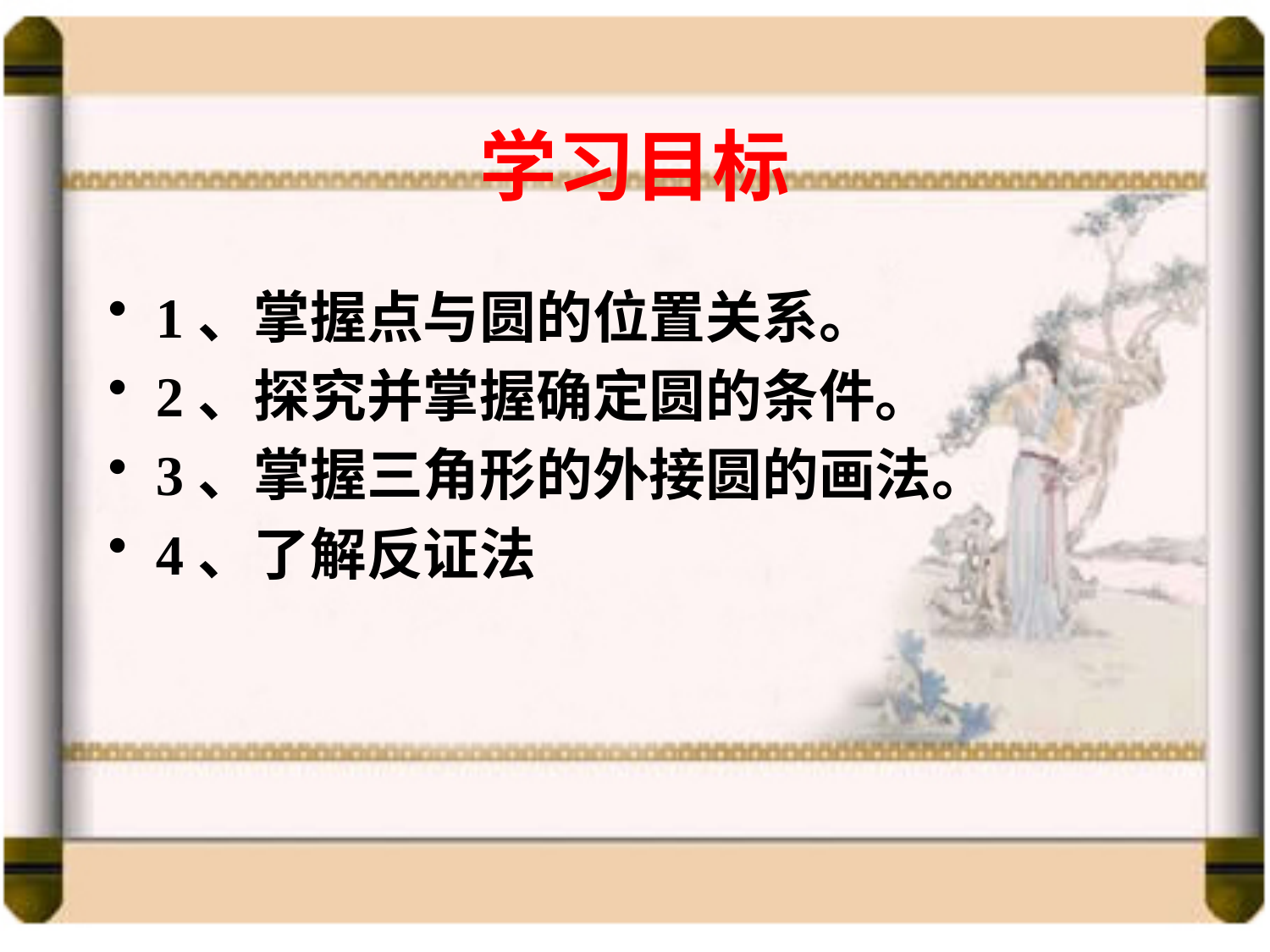

# 学习目标
1、掌握点与圆的位置关系。
2、探究并掌握确定圆的条件。
3、掌握三角形的外接圆的画法。
4、了解反证法